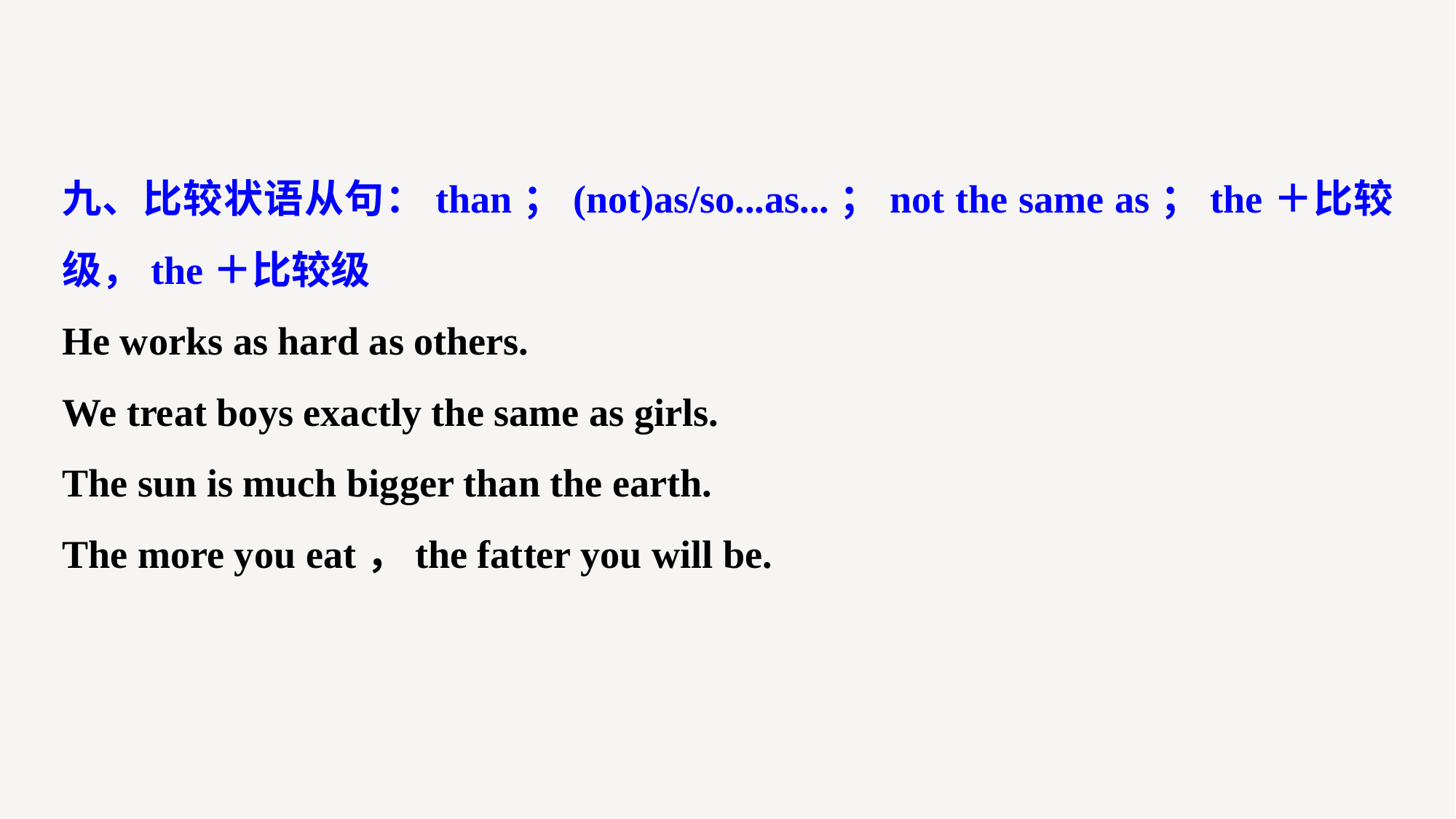

九、比较状语从句：than；(not)as/so...as...；not the same as；the＋比较级，the＋比较级
He works as hard as others.
We treat boys exactly the same as girls.
The sun is much bigger than the earth.
The more you eat，the fatter you will be.